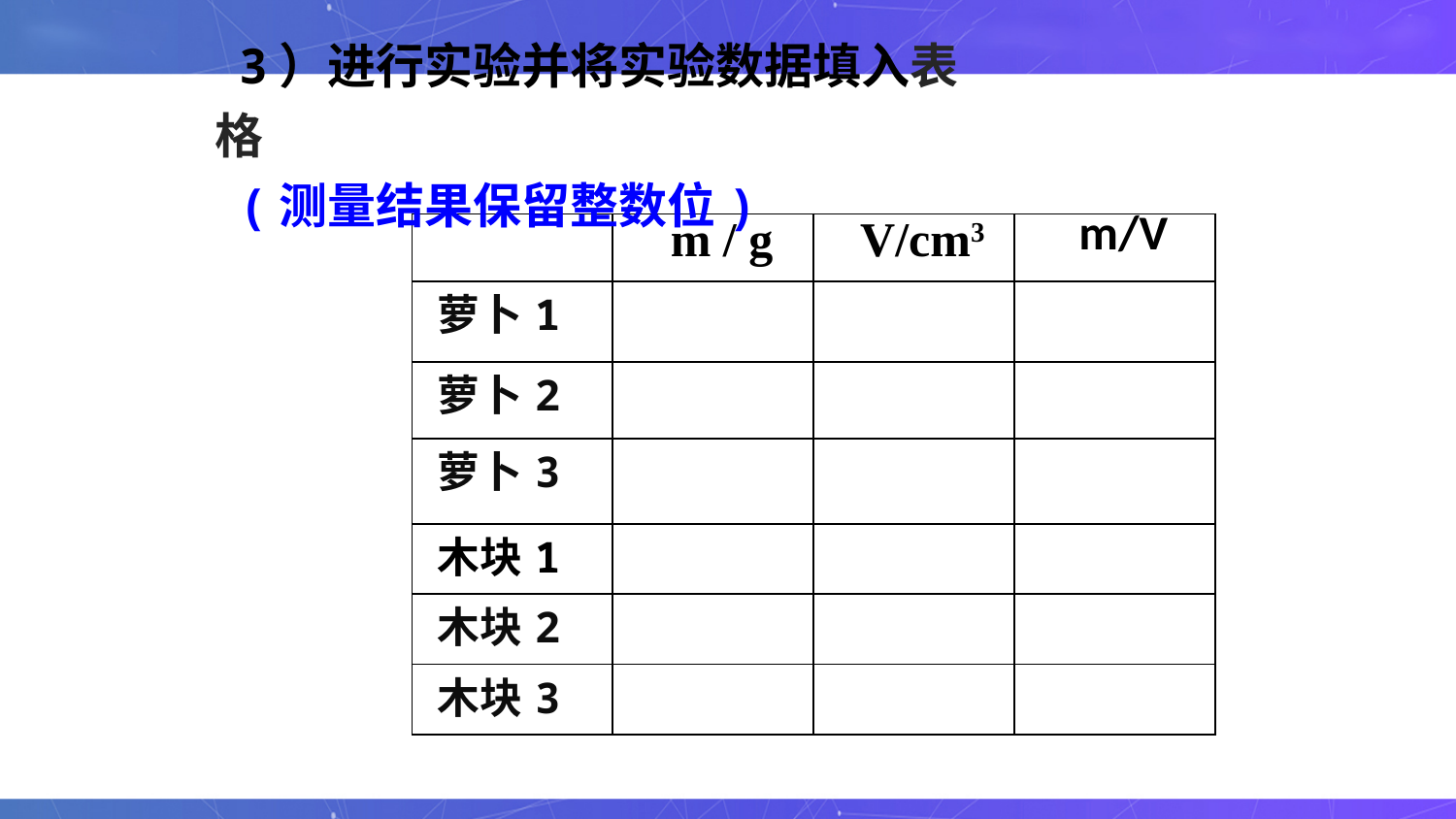

3）进行实验并将实验数据填入表格
(测量结果保留整数位)
|  | m / g | V/cm3 | m/V |
| --- | --- | --- | --- |
| 萝卜1 |  |  |  |
| 萝卜2 |  |  |  |
| 萝卜3 |  |  |  |
| 木块1 |  |  |  |
| 木块2 |  |  |  |
| 木块3 |  |  |  |